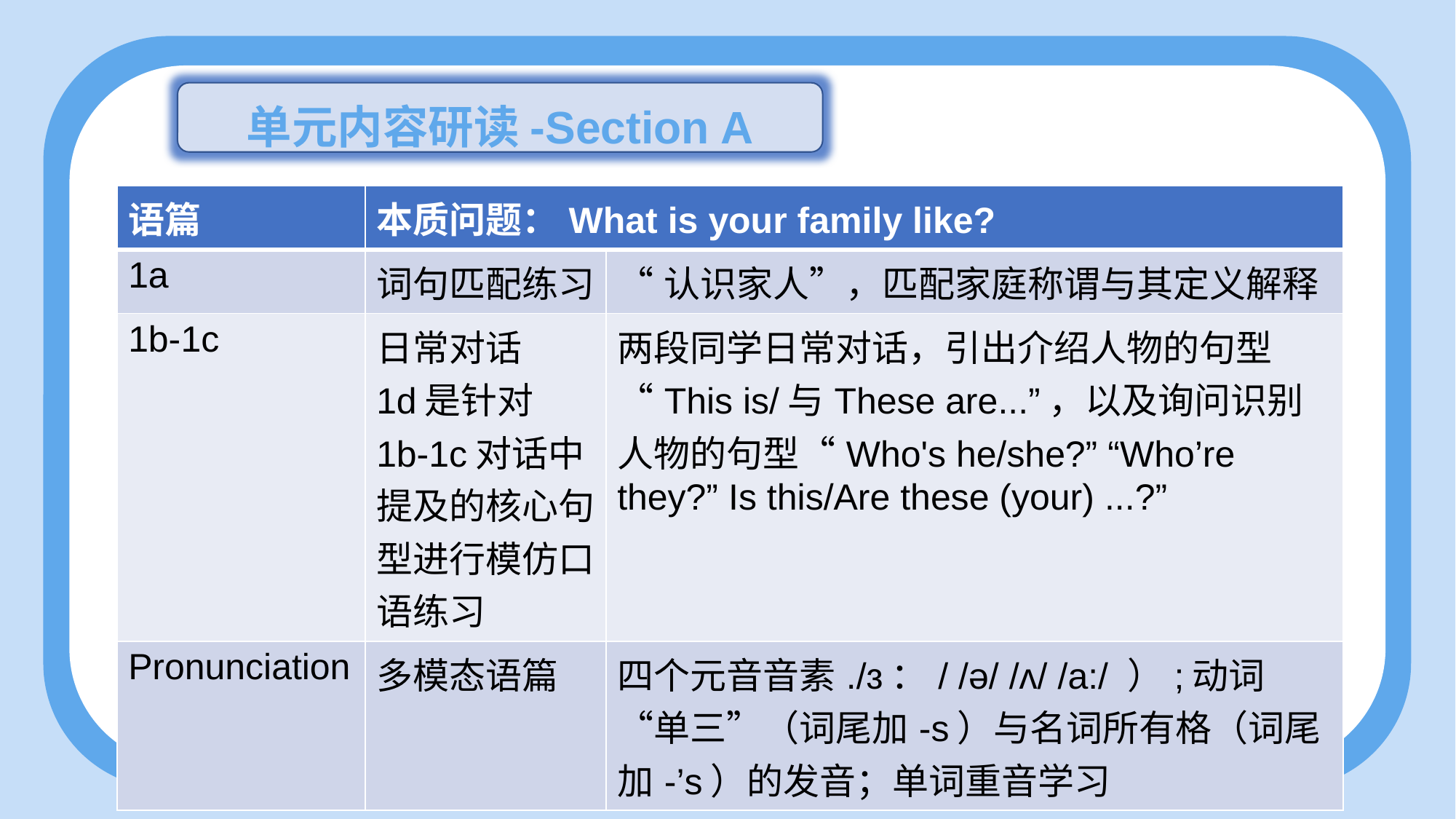

单元内容研读-Section A
| 语篇 | 本质问题：What is your family like? |  |
| --- | --- | --- |
| 1a | 词句匹配练习 | “认识家人”，匹配家庭称谓与其定义解释 |
| 1b-1c | 日常对话 1d是针对1b-1c对话中提及的核心句型进行模仿口语练习 | 两段同学日常对话，引出介绍人物的句型“This is/与These are...”，以及询问识别人物的句型“Who's he/she?” “Who’re they?” Is this/Are these (your) ...?” |
| Pronunciation | 多模态语篇 | 四个元音音素./ɜ：/ /ə/ /ʌ/ /a:/ ）;动词“单三”（词尾加-s）与名词所有格（词尾加-’s）的发音；单词重音学习 |